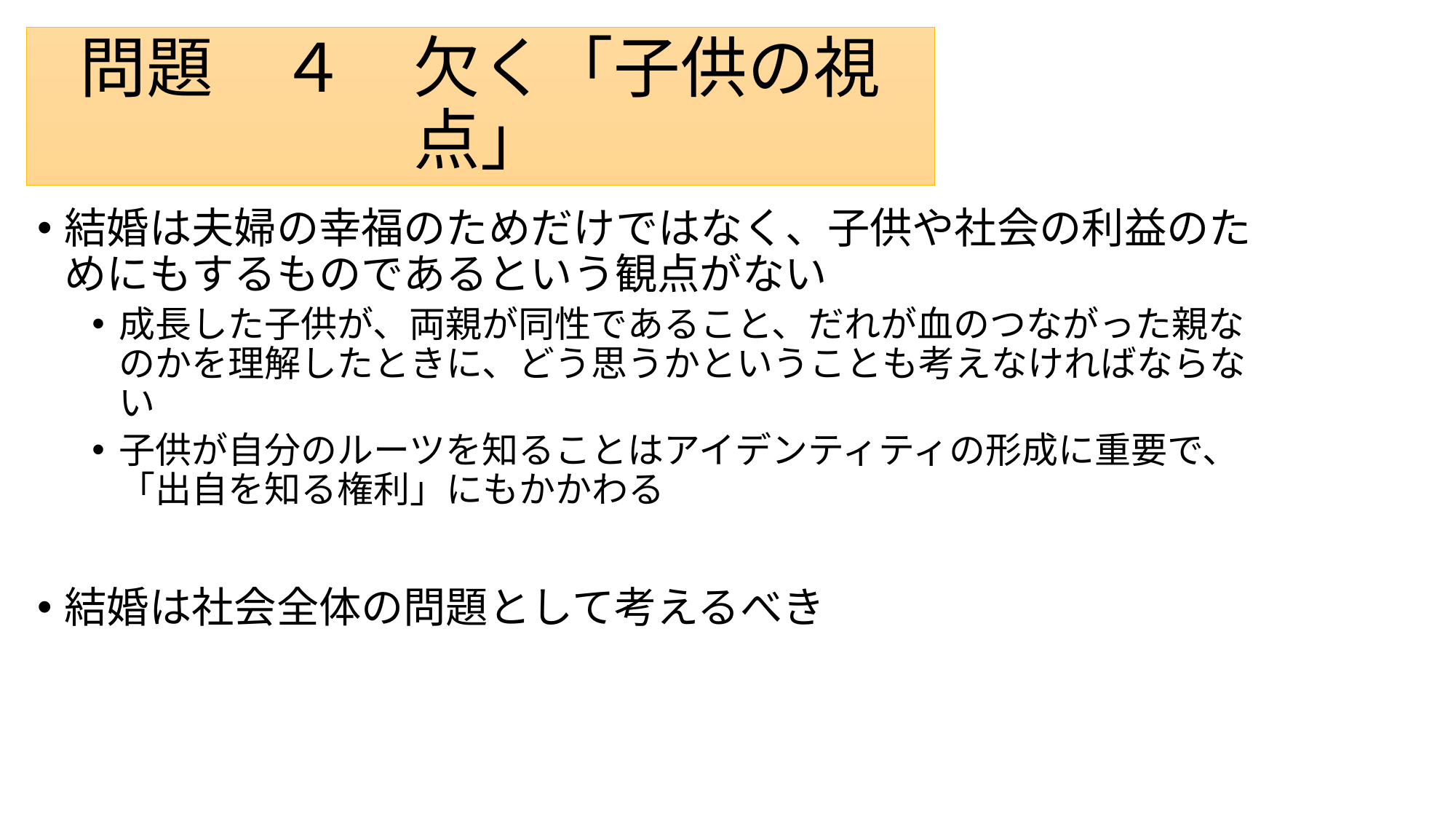

# 問題　４　欠く「子供の視点」
結婚は夫婦の幸福のためだけではなく、子供や社会の利益のためにもするものであるという観点がない
成長した子供が、両親が同性であること、だれが血のつながった親なのかを理解したときに、どう思うかということも考えなければならない
子供が自分のルーツを知ることはアイデンティティの形成に重要で、「出自を知る権利」にもかかわる

結婚は社会全体の問題として考えるべき